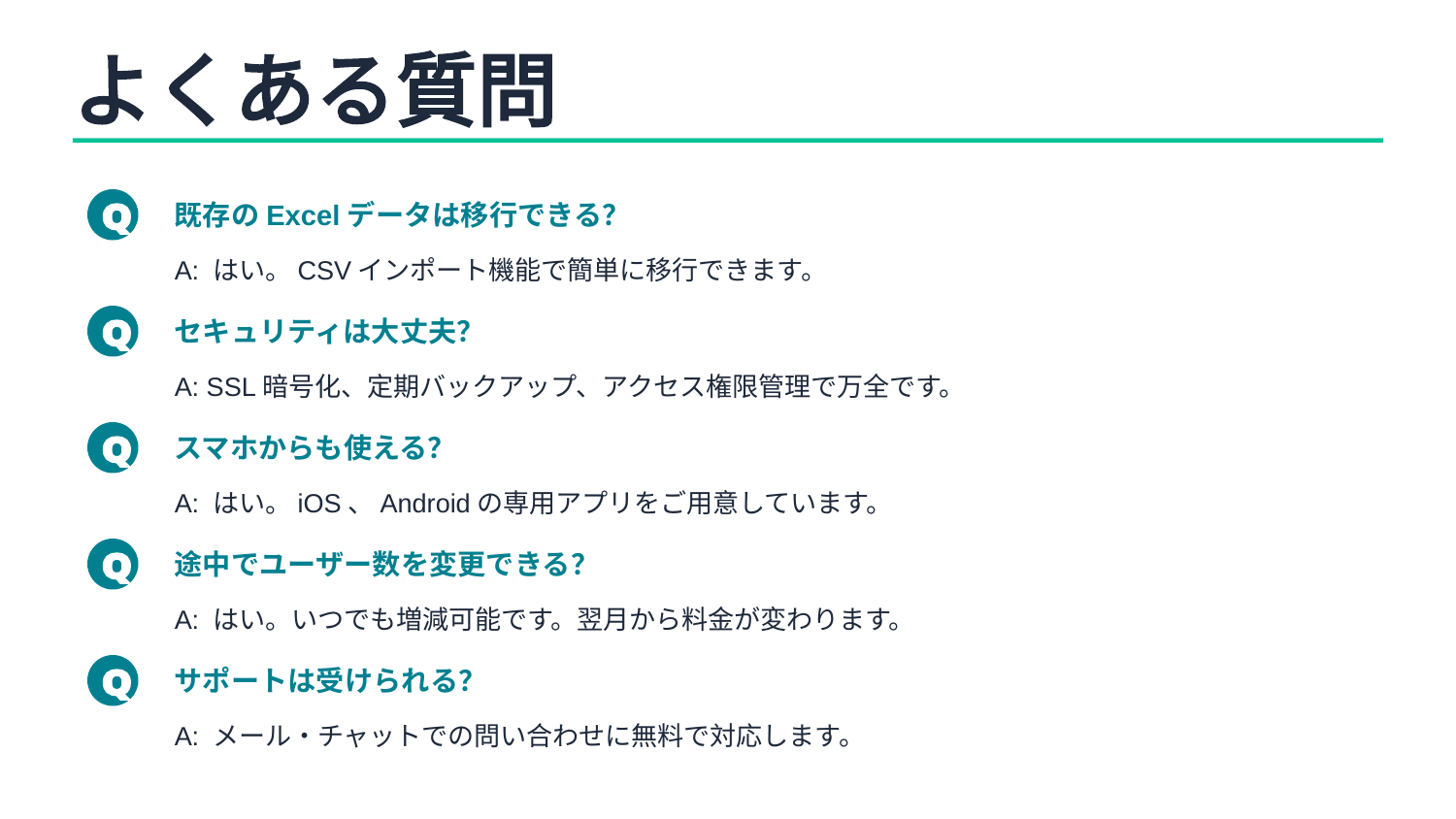

よくある質問

Q
既存のExcelデータは移行できる？
A: はい。CSVインポート機能で簡単に移行できます。

Q
セキュリティは大丈夫？
A: SSL暗号化、定期バックアップ、アクセス権限管理で万全です。

Q
スマホからも使える？
A: はい。iOS、Androidの専用アプリをご用意しています。

Q
途中でユーザー数を変更できる？
A: はい。いつでも増減可能です。翌月から料金が変わります。

Q
サポートは受けられる？
A: メール・チャットでの問い合わせに無料で対応します。